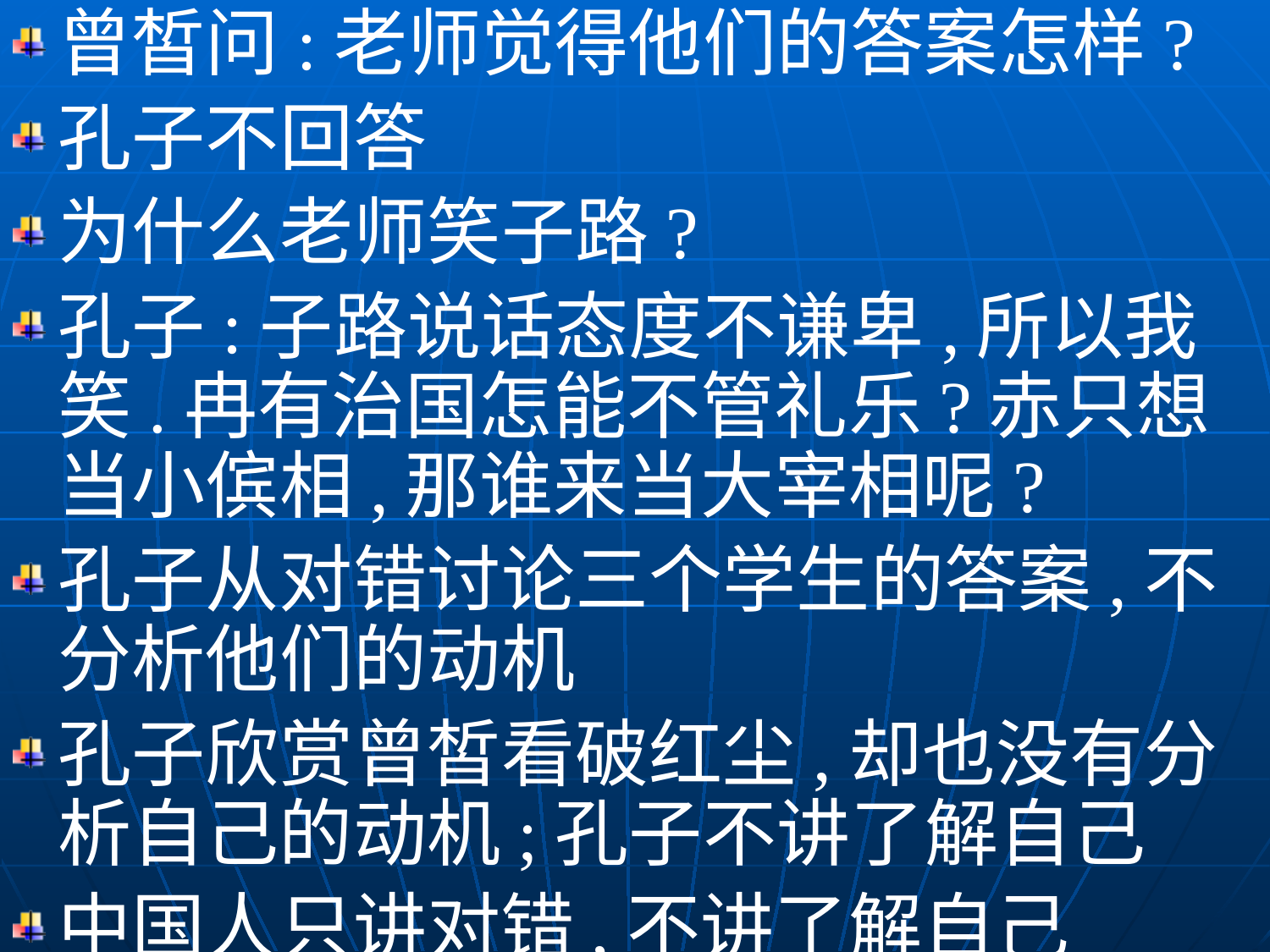

曾皙问:老师觉得他们的答案怎样?
孔子不回答
为什么老师笑子路?
孔子:子路说话态度不谦卑,所以我笑.冉有治国怎能不管礼乐?赤只想当小傧相,那谁来当大宰相呢?
孔子从对错讨论三个学生的答案,不分析他们的动机
孔子欣赏曾皙看破红尘,却也没有分析自己的动机;孔子不讲了解自己
中国人只讲对错,不讲了解自己